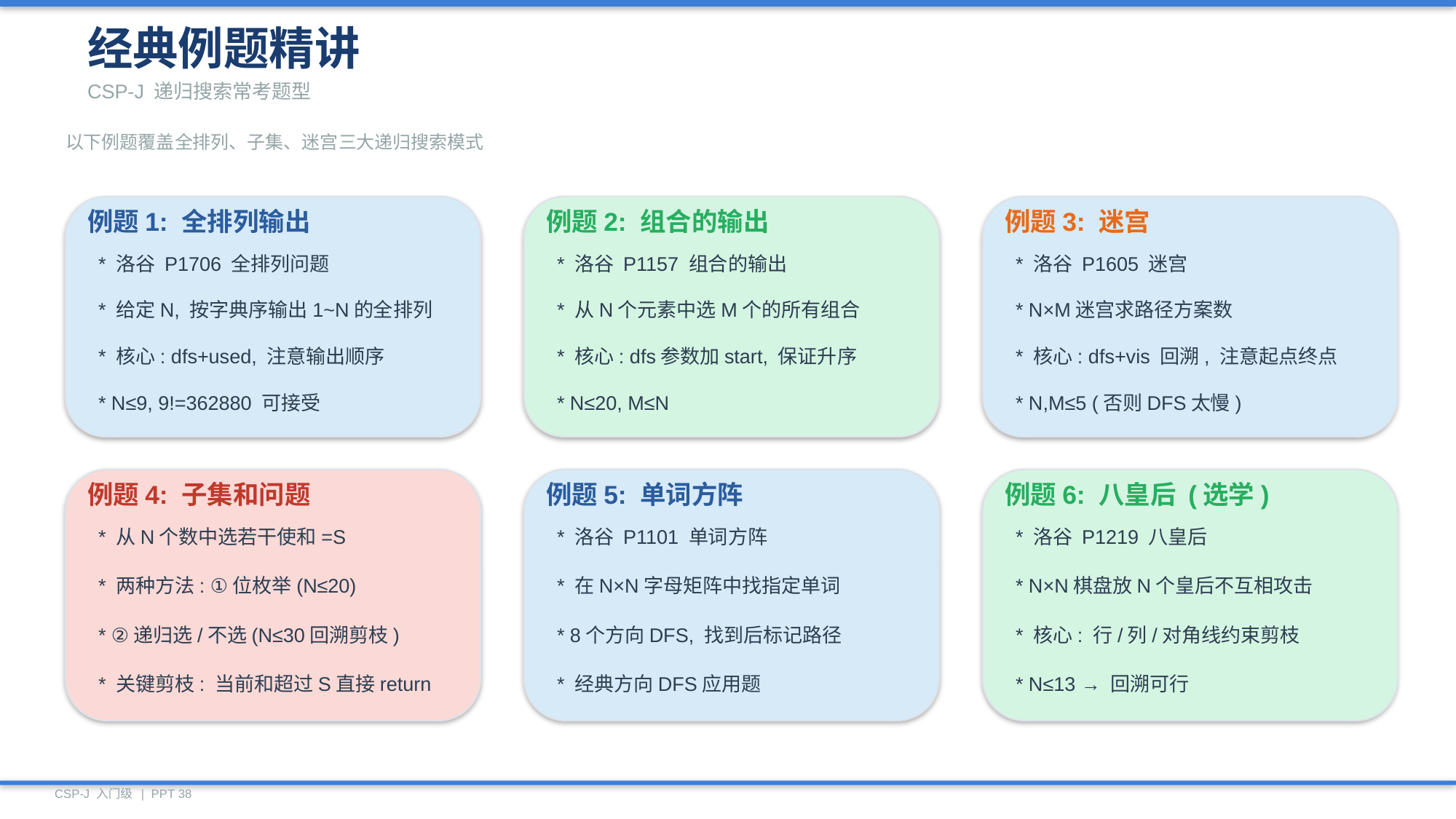

经典例题精讲
CSP-J 递归搜索常考题型
以下例题覆盖全排列、子集、迷宫三大递归搜索模式

例题1: 全排列输出
例题2: 组合的输出
例题3: 迷宫
* 洛谷 P1706 全排列问题
* 洛谷 P1157 组合的输出
* 洛谷 P1605 迷宫
* 给定N, 按字典序输出1~N的全排列
* 从N个元素中选M个的所有组合
* N×M迷宫求路径方案数
* 核心: dfs+used, 注意输出顺序
* 核心: dfs参数加start, 保证升序
* 核心: dfs+vis 回溯, 注意起点终点
* N≤9, 9!=362880 可接受
* N≤20, M≤N
* N,M≤5 (否则DFS太慢)

例题4: 子集和问题
例题5: 单词方阵
例题6: 八皇后 (选学)
* 从N个数中选若干使和=S
* 洛谷 P1101 单词方阵
* 洛谷 P1219 八皇后
* 两种方法: ①位枚举(N≤20)
* 在N×N字母矩阵中找指定单词
* N×N棋盘放N个皇后不互相攻击
* ②递归选/不选(N≤30回溯剪枝)
* 8个方向DFS, 找到后标记路径
* 核心: 行/列/对角线约束剪枝
* 关键剪枝: 当前和超过S直接return
* 经典方向DFS应用题
* N≤13 → 回溯可行

CSP-J 入门级  |  PPT 38